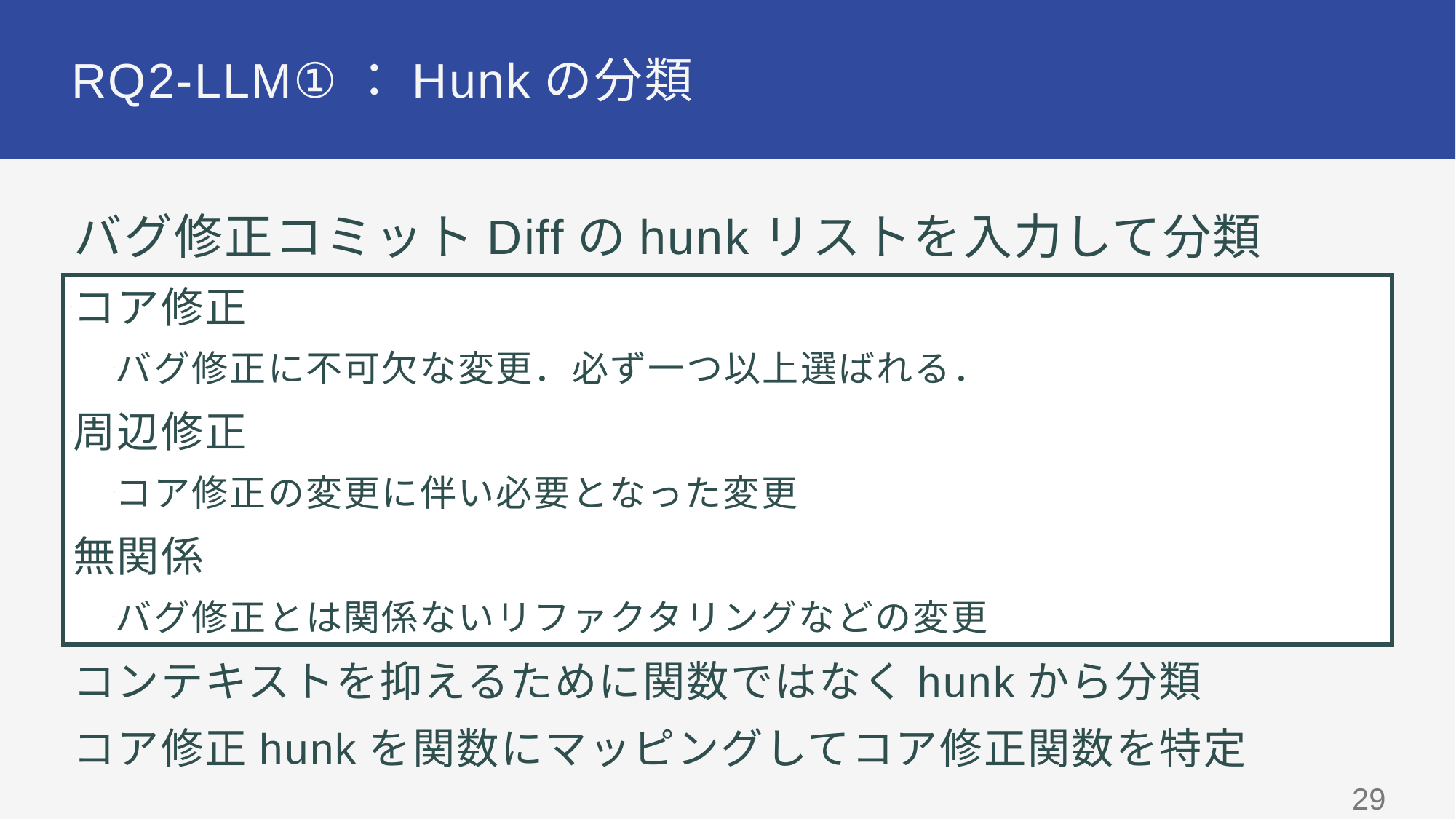

# RQ2-LLM①：Hunkの分類
バグ修正コミットDiffのhunkリストを入力して分類
コア修正
バグ修正に不可欠な変更．必ず一つ以上選ばれる．
周辺修正
コア修正の変更に伴い必要となった変更
無関係
バグ修正とは関係ないリファクタリングなどの変更
コンテキストを抑えるために関数ではなくhunkから分類
コア修正hunkを関数にマッピングしてコア修正関数を特定

29